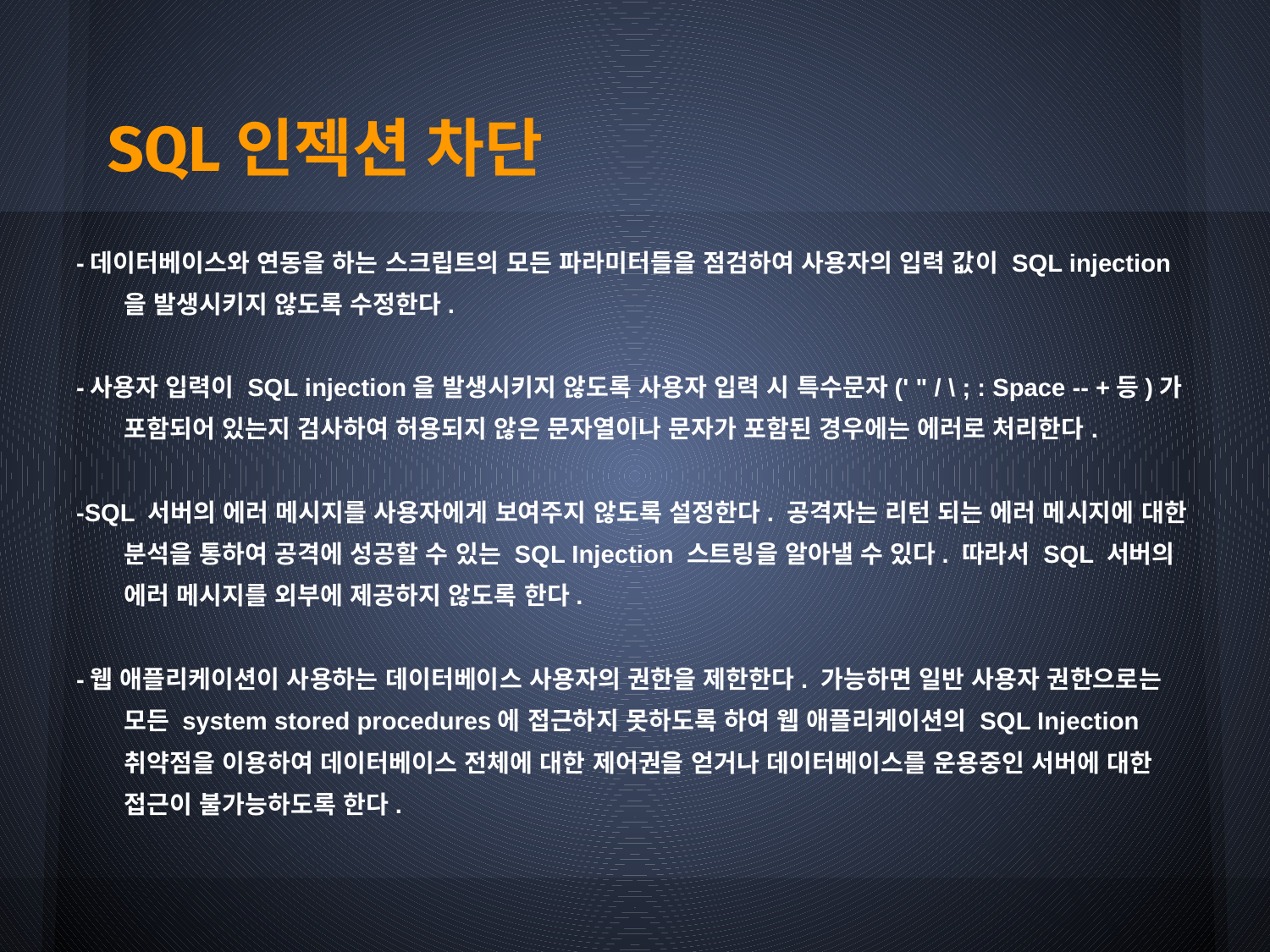

# SQL인젝션 차단
-데이터베이스와 연동을 하는 스크립트의 모든 파라미터들을 점검하여 사용자의 입력 값이 SQL injection을 발생시키지 않도록 수정한다.

-사용자 입력이 SQL injection을 발생시키지 않도록 사용자 입력 시 특수문자(' " / \ ; : Space -- +등)가 포함되어 있는지 검사하여 허용되지 않은 문자열이나 문자가 포함된 경우에는 에러로 처리한다.

-SQL 서버의 에러 메시지를 사용자에게 보여주지 않도록 설정한다. 공격자는 리턴 되는 에러 메시지에 대한 분석을 통하여 공격에 성공할 수 있는 SQL Injection 스트링을 알아낼 수 있다. 따라서 SQL 서버의 에러 메시지를 외부에 제공하지 않도록 한다.

-웹 애플리케이션이 사용하는 데이터베이스 사용자의 권한을 제한한다. 가능하면 일반 사용자 권한으로는 모든 system stored procedures에 접근하지 못하도록 하여 웹 애플리케이션의 SQL Injection 취약점을 이용하여 데이터베이스 전체에 대한 제어권을 얻거나 데이터베이스를 운용중인 서버에 대한 접근이 불가능하도록 한다.